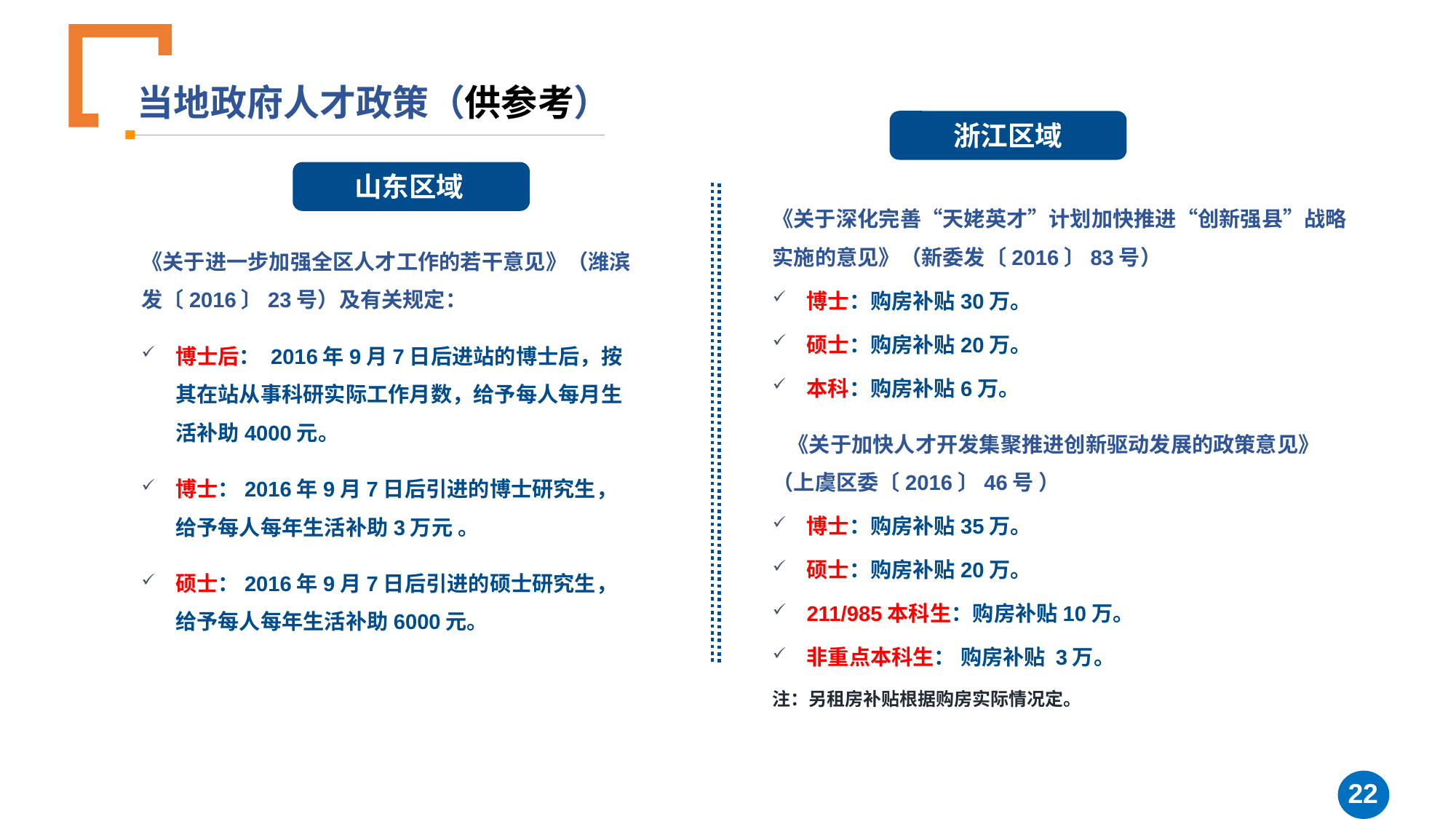

当地政府人才政策（供参考）

浙江区域

山东区域
《关于深化完善“天姥英才”计划加快推进“创新强县”战略实施的意见》（新委发〔2016〕83号）
博士：购房补贴30万。
硕士：购房补贴20万。
本科：购房补贴6万。
《关于加快人才开发集聚推进创新驱动发展的政策意见》（上虞区委〔2016〕46号 ）
博士：购房补贴35万。
硕士：购房补贴20万。
211/985本科生：购房补贴10万。
非重点本科生： 购房补贴 3万。
注：另租房补贴根据购房实际情况定。

《关于进一步加强全区人才工作的若干意见》（潍滨发〔2016〕23号）及有关规定：
博士后： 2016年9月7日后进站的博士后，按其在站从事科研实际工作月数，给予每人每月生活补助4000元。
博士：2016年9月7日后引进的博士研究生，给予每人每年生活补助3万元 。
硕士：2016年9月7日后引进的硕士研究生，给予每人每年生活补助6000元。
22